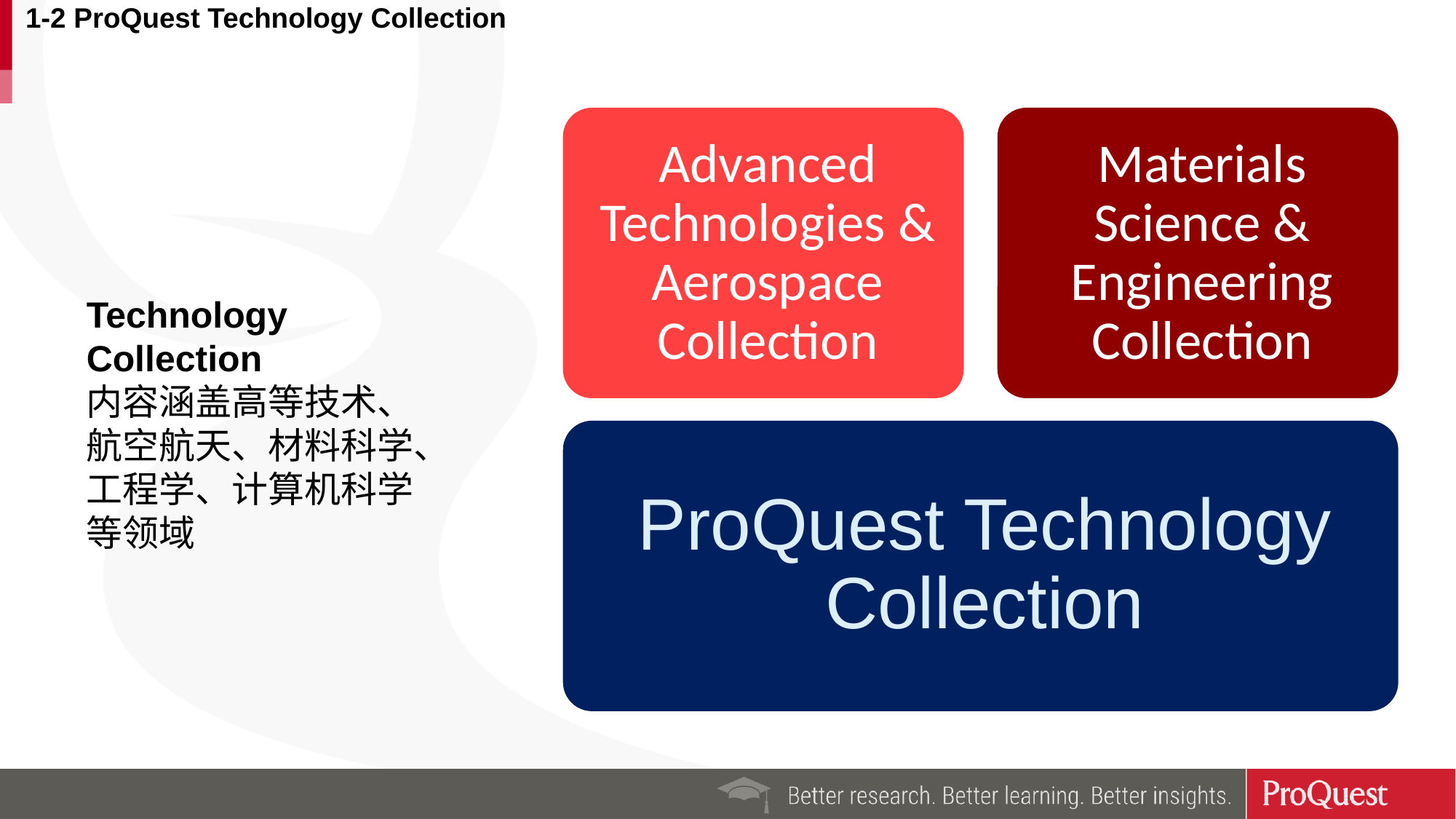

# 1-2 ProQuest Technology Collection ‎
ProQuest Technology Collection
Advanced Technologies & Aerospace Collection‎
Materials Science & Engineering Collection‎
Technology Collection
内容涵盖高等技术、航空航天、材料科学、工程学、计算机科学等领域